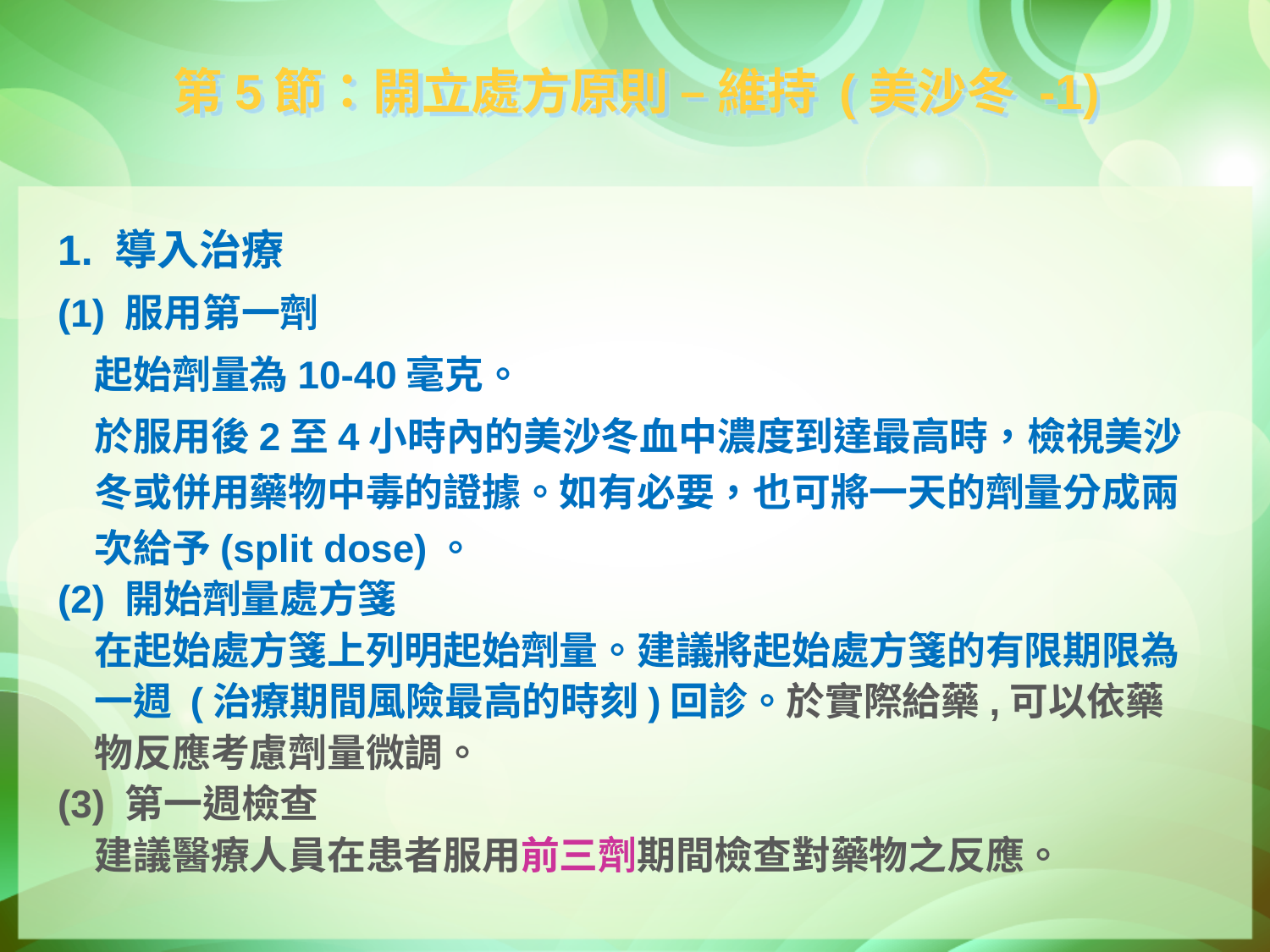

第5節：開立處方原則 – 維持 (美沙冬 -1)
1. 導入治療
(1) 服用第一劑
	起始劑量為10-40毫克。
	於服用後2至4小時內的美沙冬血中濃度到達最高時，檢視美沙冬或併用藥物中毒的證據。如有必要，也可將一天的劑量分成兩次給予(split dose)。
(2) 開始劑量處方箋
	在起始處方箋上列明起始劑量。建議將起始處方箋的有限期限為一週 (治療期間風險最高的時刻)回診。於實際給藥,可以依藥物反應考慮劑量微調。
(3) 第一週檢查
	建議醫療人員在患者服用前三劑期間檢查對藥物之反應。